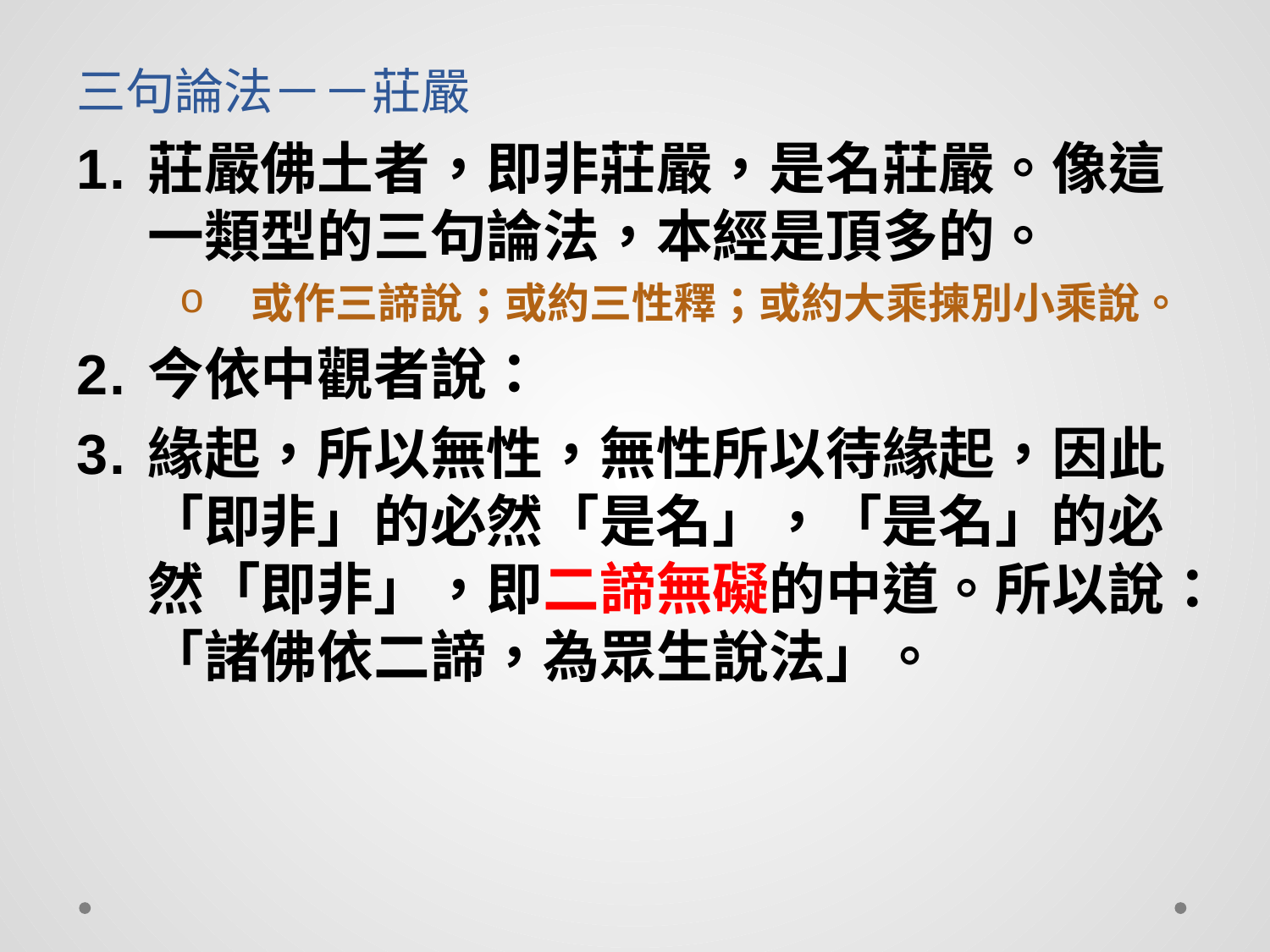

# 三句論法－－莊嚴
莊嚴佛土者，即非莊嚴，是名莊嚴。像這一類型的三句論法，本經是頂多的。
或作三諦說；或約三性釋；或約大乘揀別小乘說。
今依中觀者說：
緣起，所以無性，無性所以待緣起，因此「即非」的必然「是名」，「是名」的必然「即非」，即二諦無礙的中道。所以說：「諸佛依二諦，為眾生說法」。